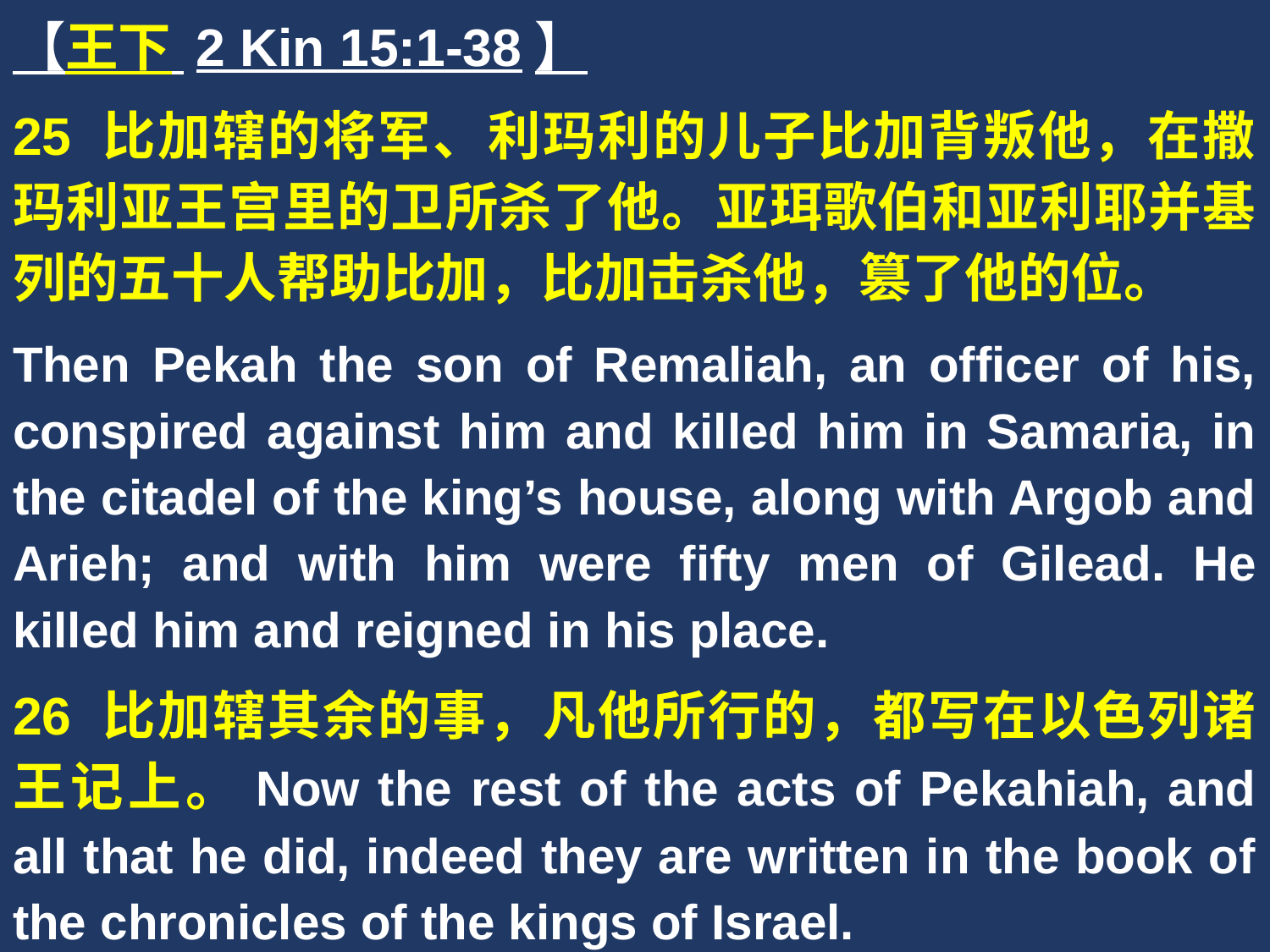

【王下 2 Kin 15:1-38】
25 比加辖的将军、利玛利的儿子比加背叛他，在撒玛利亚王宫里的卫所杀了他。亚珥歌伯和亚利耶并基列的五十人帮助比加，比加击杀他，篡了他的位。
Then Pekah the son of Remaliah, an officer of his, conspired against him and killed him in Samaria, in the citadel of the king’s house, along with Argob and Arieh; and with him were fifty men of Gilead. He killed him and reigned in his place.
26 比加辖其余的事，凡他所行的，都写在以色列诸王记上。Now the rest of the acts of Pekahiah, and all that he did, indeed they are written in the book of the chronicles of the kings of Israel.